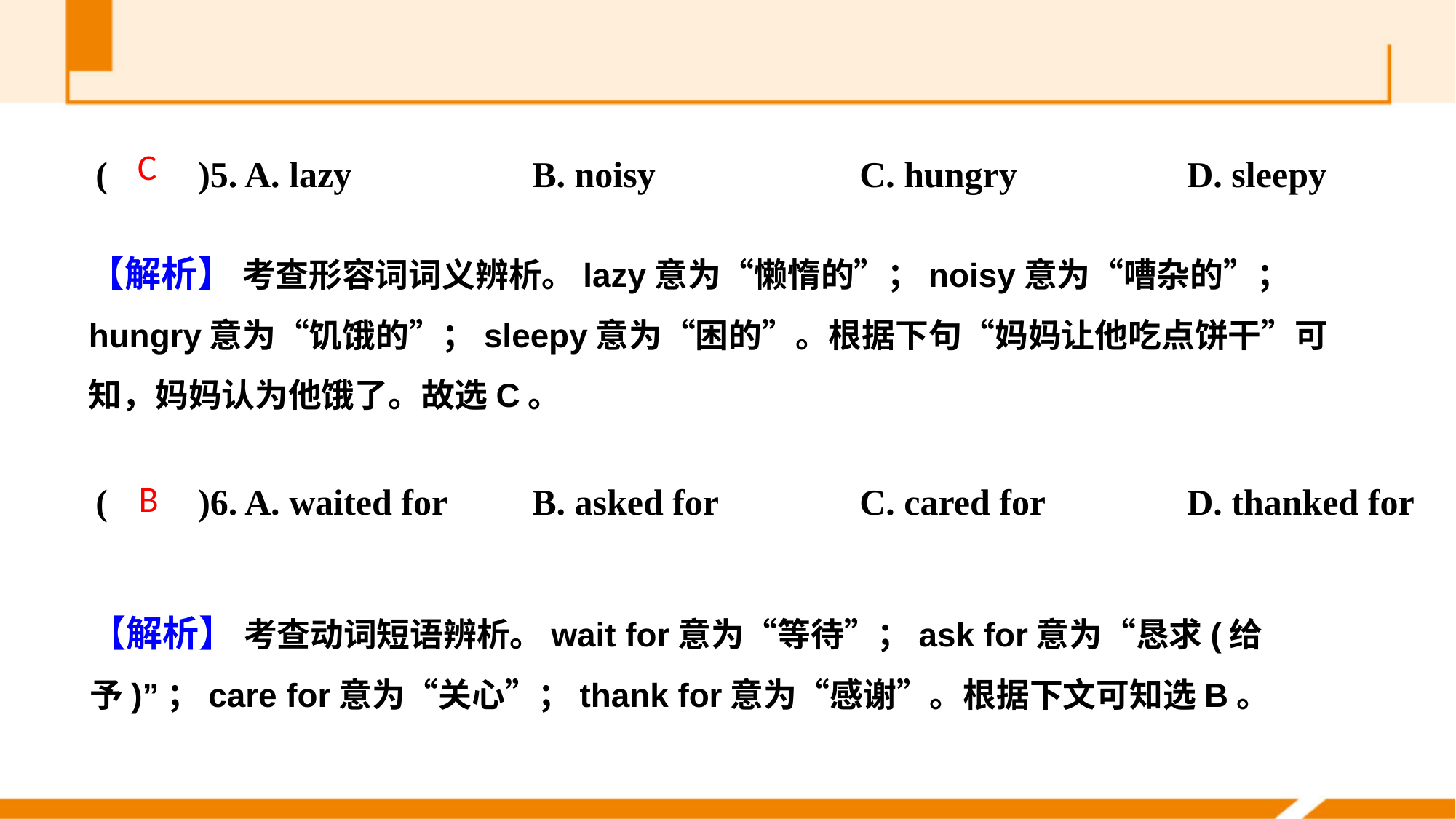

(　　)5. A. lazy  		B. noisy		C. hungry  		D. sleepy

(　　)6. A. waited for  	B. asked for		C. cared for  		D. thanked for
C
【解析】 考查形容词词义辨析。lazy意为“懒惰的”；noisy意为“嘈杂的”；hungry意为“饥饿的”；sleepy意为“困的”。根据下句“妈妈让他吃点饼干”可知，妈妈认为他饿了。故选C。
B
【解析】 考查动词短语辨析。wait for意为“等待”；ask for意为“恳求(给予)”；care for意为“关心”；thank for意为“感谢”。根据下文可知选B。